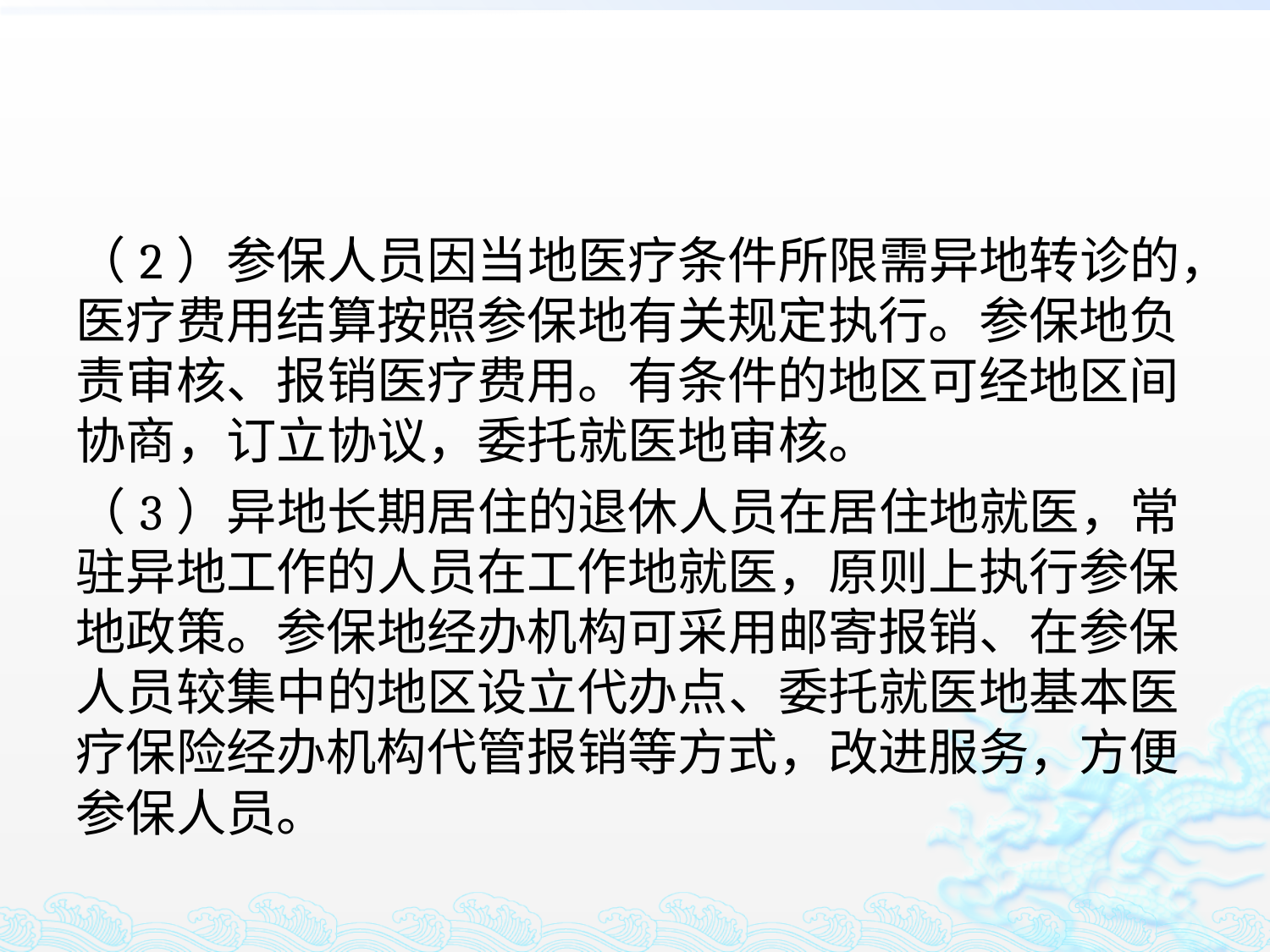

#
（2）参保人员因当地医疗条件所限需异地转诊的，医疗费用结算按照参保地有关规定执行。参保地负责审核、报销医疗费用。有条件的地区可经地区间协商，订立协议，委托就医地审核。
（3）异地长期居住的退休人员在居住地就医，常驻异地工作的人员在工作地就医，原则上执行参保地政策。参保地经办机构可采用邮寄报销、在参保人员较集中的地区设立代办点、委托就医地基本医疗保险经办机构代管报销等方式，改进服务，方便参保人员。